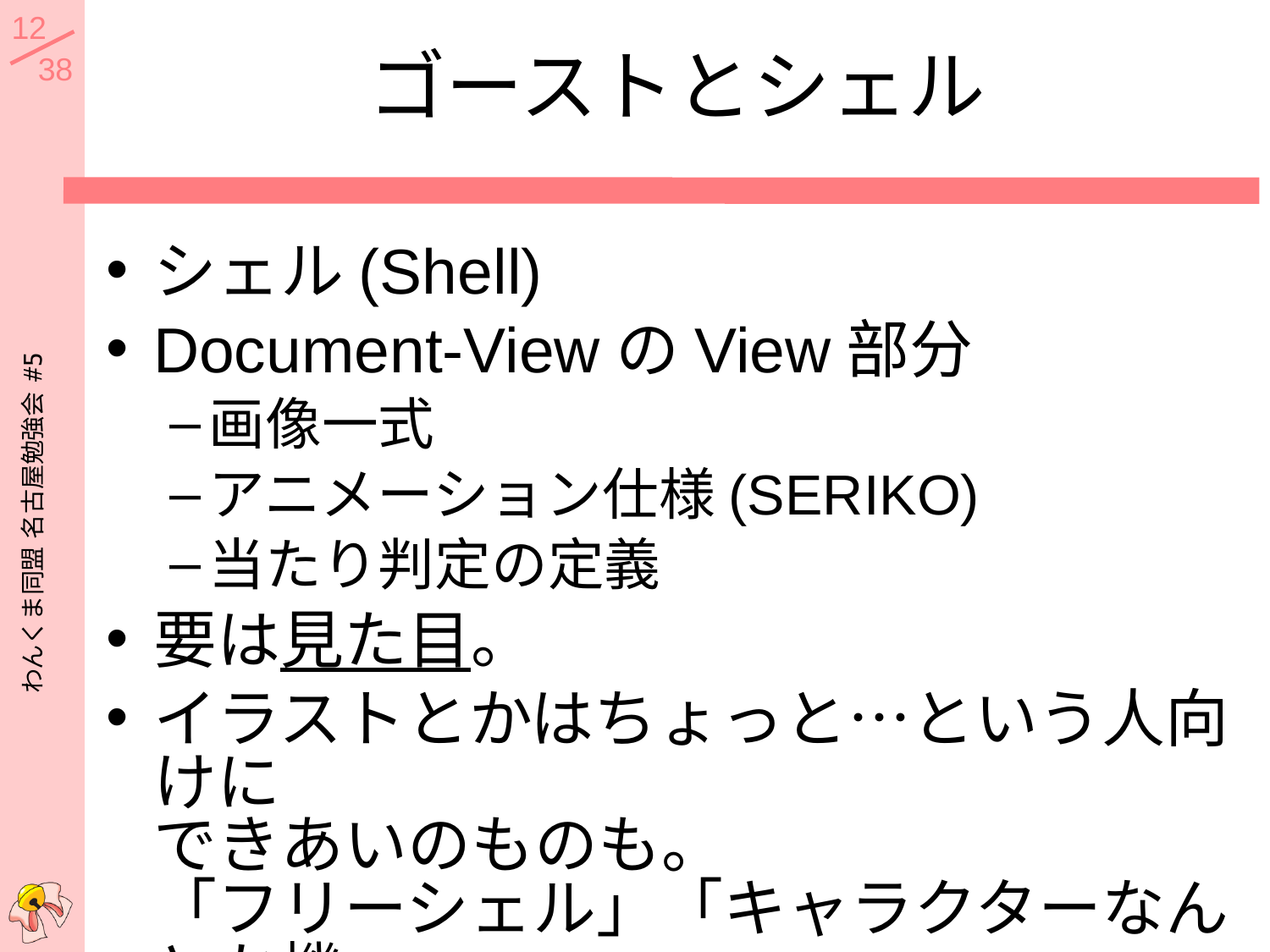

# ゴーストとシェル

シェル(Shell)‏
Document-ViewのView部分
画像一式
アニメーション仕様(SERIKO)‏
当たり判定の定義
要は見た目。
イラストとかはちょっと…という人向けに
できあいのものも。
「フリーシェル」「キャラクターなんとか機」
わんくま同盟 名古屋勉強会 #5